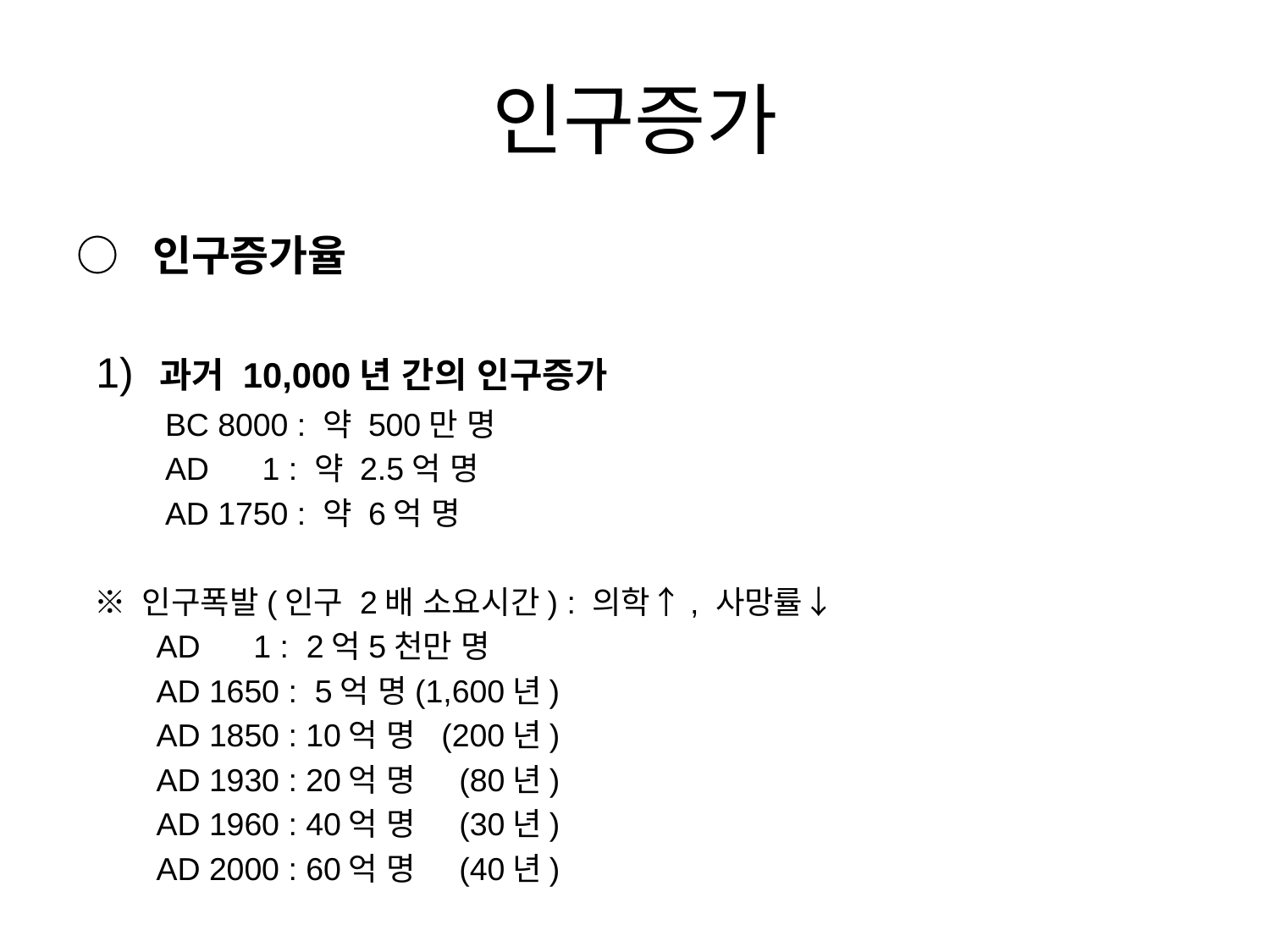

# 인구증가
○  인구증가율

  1) 과거 10,000년 간의 인구증가
          BC 8000 : 약 500만 명
          AD      1 : 약 2.5억 명
          AD 1750 : 약 6억 명

  ※ 인구폭발(인구 2배 소요시간) : 의학↑, 사망률↓
         AD      1 :  2억5천만 명
         AD 1650 :  5억 명(1,600년)
         AD 1850 : 10억 명  (200년)
         AD 1930 : 20억 명    (80년)
         AD 1960 : 40억 명    (30년)
         AD 2000 : 60억 명    (40년)